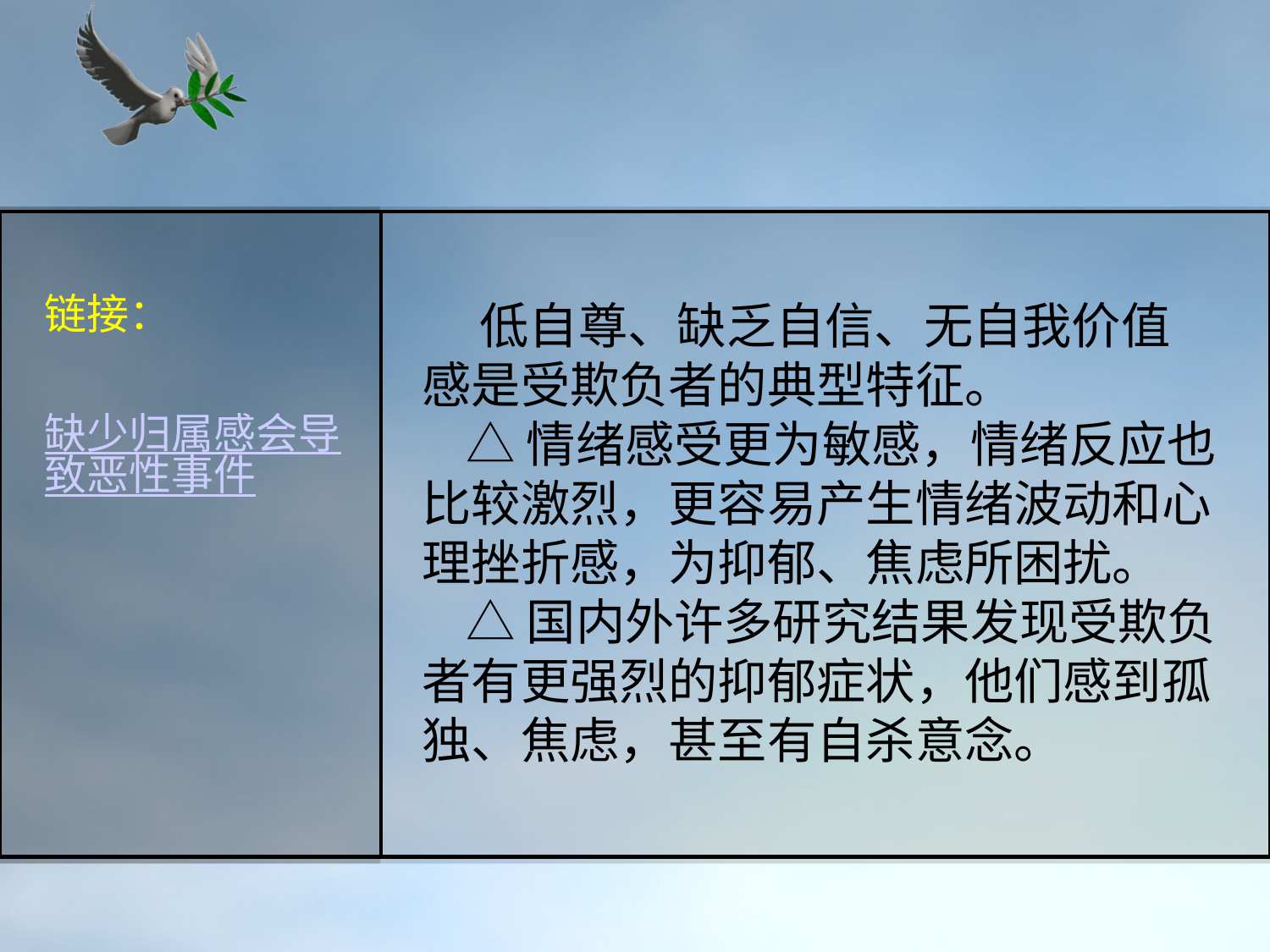

链接：

缺少归属感会导致恶性事件
# 低自尊、缺乏自信、无自我价值感是受欺负者的典型特征。 △ 情绪感受更为敏感，情绪反应也比较激烈，更容易产生情绪波动和心理挫折感，为抑郁、焦虑所困扰。 △ 国内外许多研究结果发现受欺负者有更强烈的抑郁症状，他们感到孤独、焦虑，甚至有自杀意念。